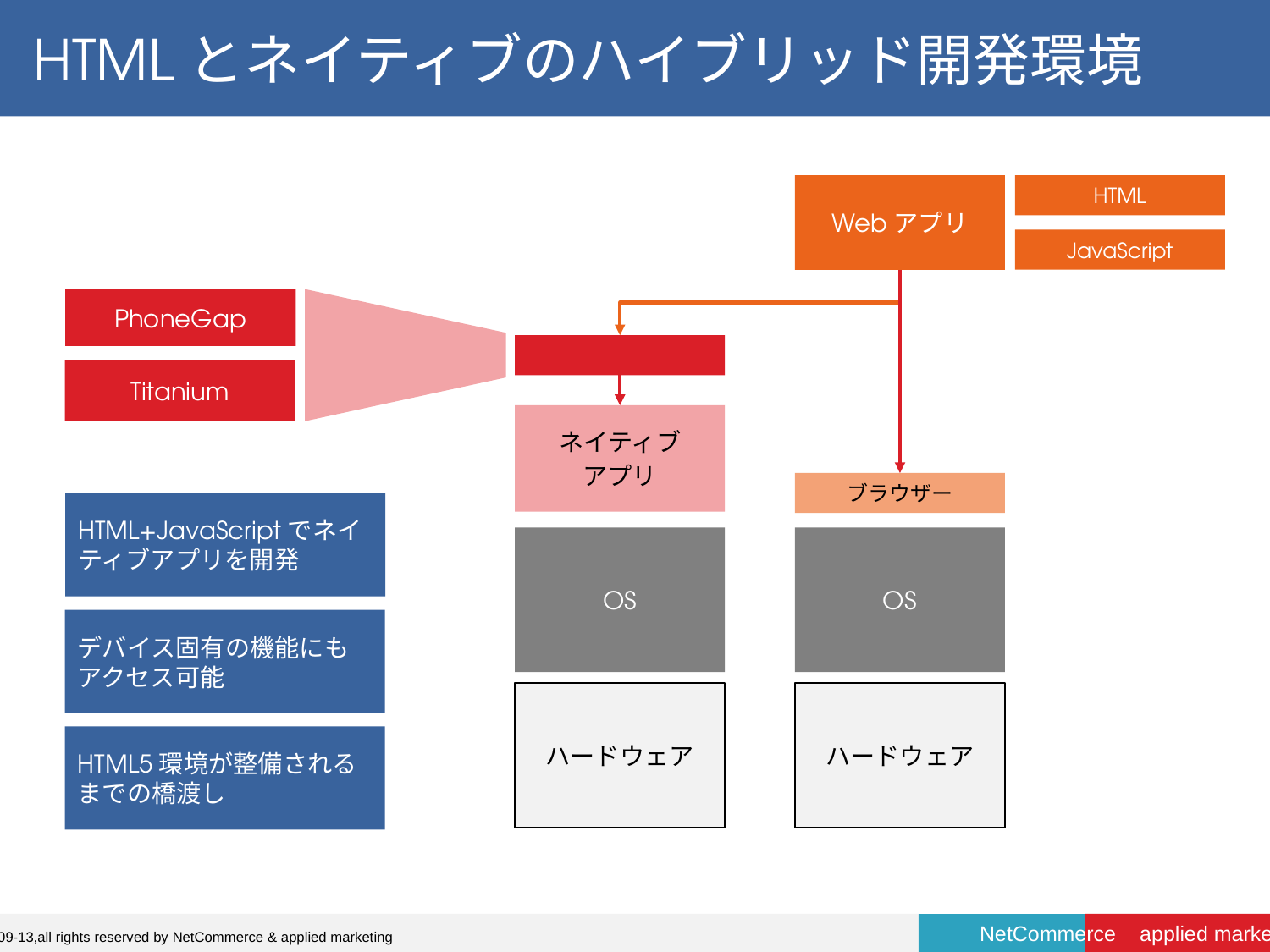

# HTMLとネイティブのハイブリッド開発環境
Webアプリ
HTML
JavaScript

ネイティブ
アプリ
OS
ハードウェア

PhoneGap
Titanium
ブラウザー
HTML+JavaScriptでネイティブアプリを開発
OS
デバイス固有の機能にもアクセス可能
ハードウェア
HTML5環境が整備されるまでの橋渡し